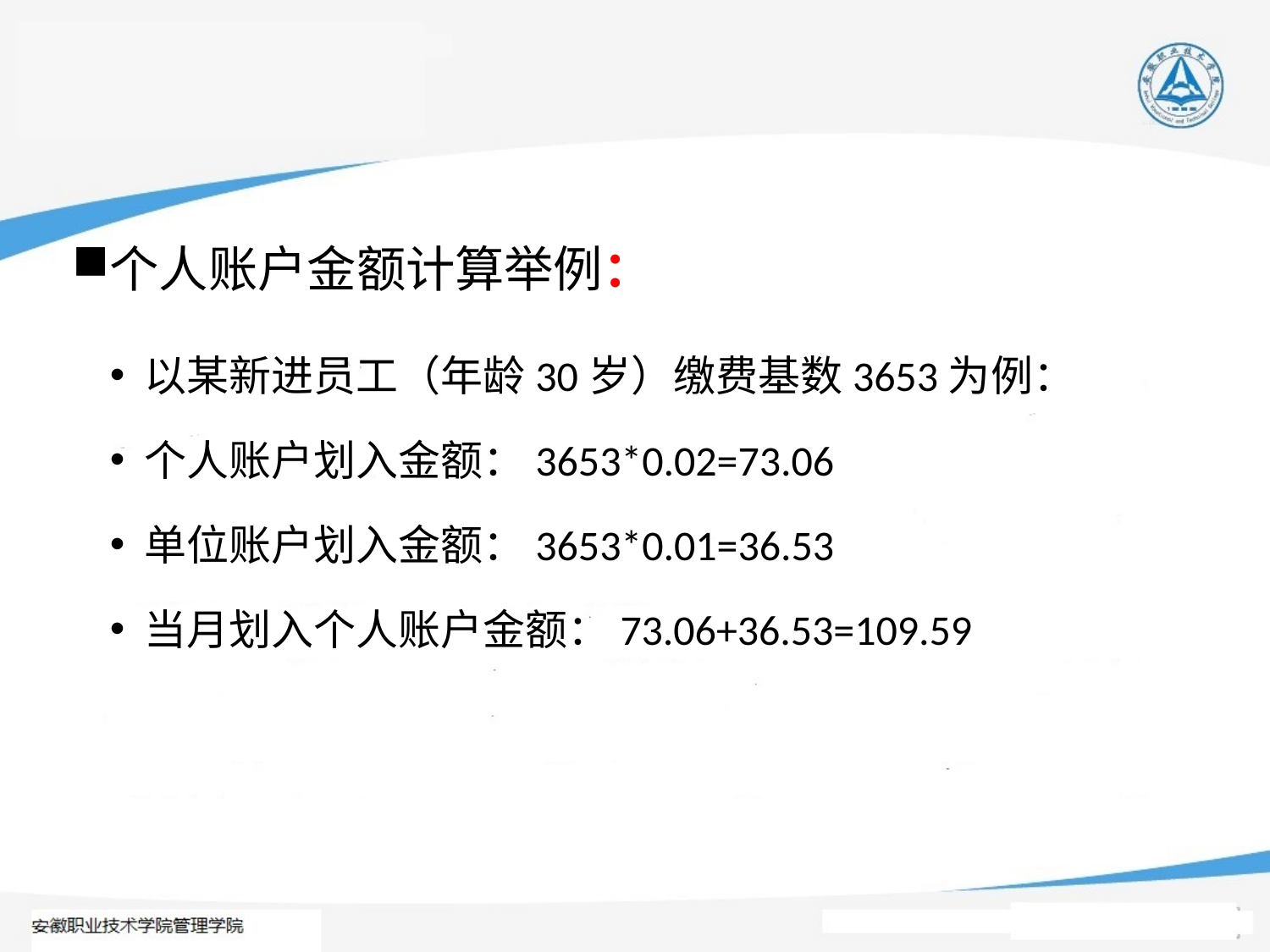

个人账户金额计算举例：
 以某新进员工（年龄30岁）缴费基数3653为例：
 个人账户划入金额：3653*0.02=73.06
 单位账户划入金额：3653*0.01=36.53
 当月划入个人账户金额：73.06+36.53=109.59